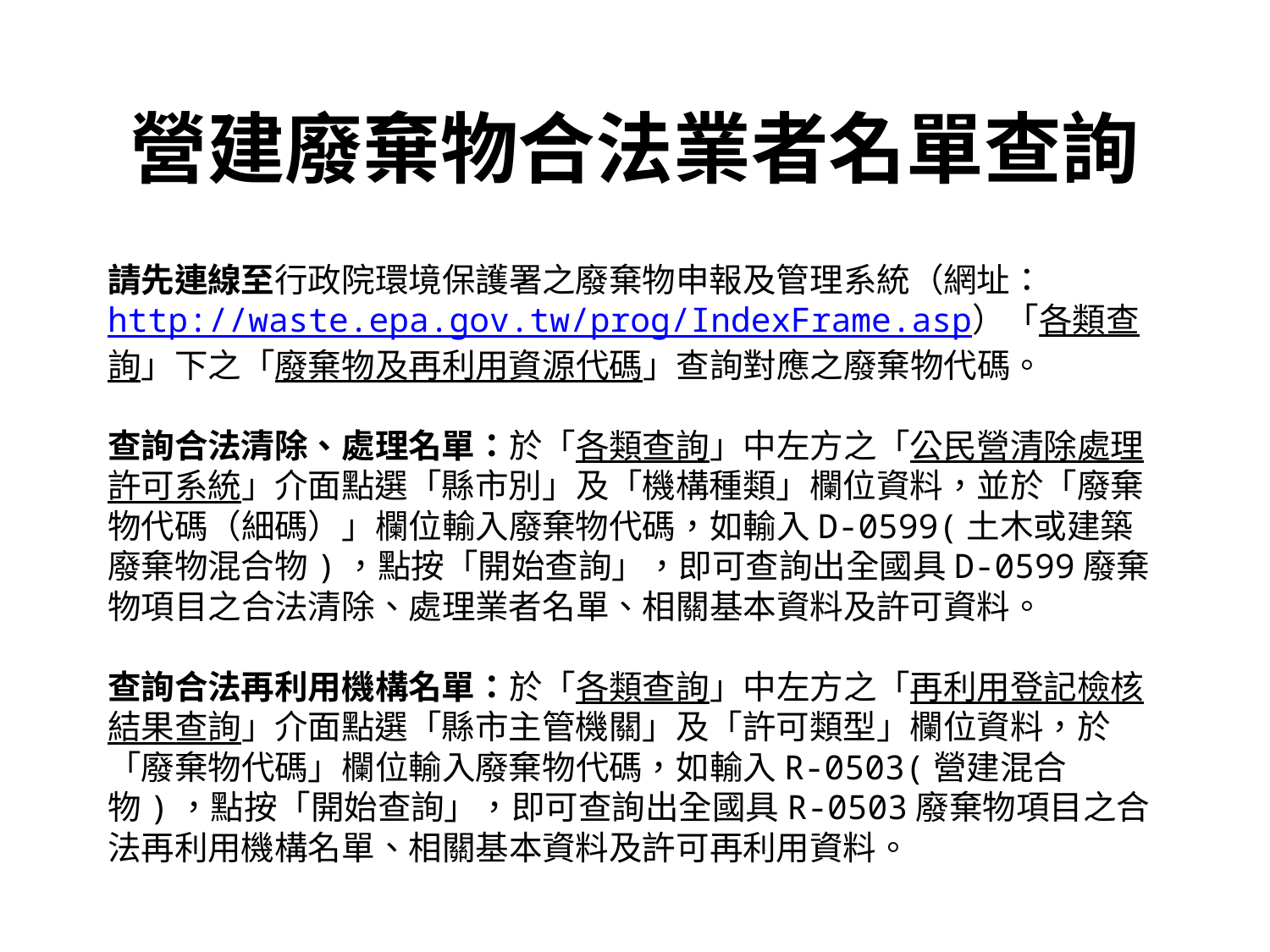

# 營建廢棄物合法業者名單查詢

請先連線至行政院環境保護署之廢棄物申報及管理系統（網址：http://waste.epa.gov.tw/prog/IndexFrame.asp）「各類查詢」下之「廢棄物及再利用資源代碼」查詢對應之廢棄物代碼。

查詢合法清除、處理名單：於「各類查詢」中左方之「公民營清除處理許可系統」介面點選「縣市別」及「機構種類」欄位資料，並於「廢棄物代碼（細碼）」欄位輸入廢棄物代碼，如輸入D-0599(土木或建築廢棄物混合物)，點按「開始查詢」，即可查詢出全國具D-0599廢棄物項目之合法清除、處理業者名單、相關基本資料及許可資料。

查詢合法再利用機構名單：於「各類查詢」中左方之「再利用登記檢核結果查詢」介面點選「縣市主管機關」及「許可類型」欄位資料，於「廢棄物代碼」欄位輸入廢棄物代碼，如輸入R-0503(營建混合物)，點按「開始查詢」，即可查詢出全國具R-0503廢棄物項目之合法再利用機構名單、相關基本資料及許可再利用資料。